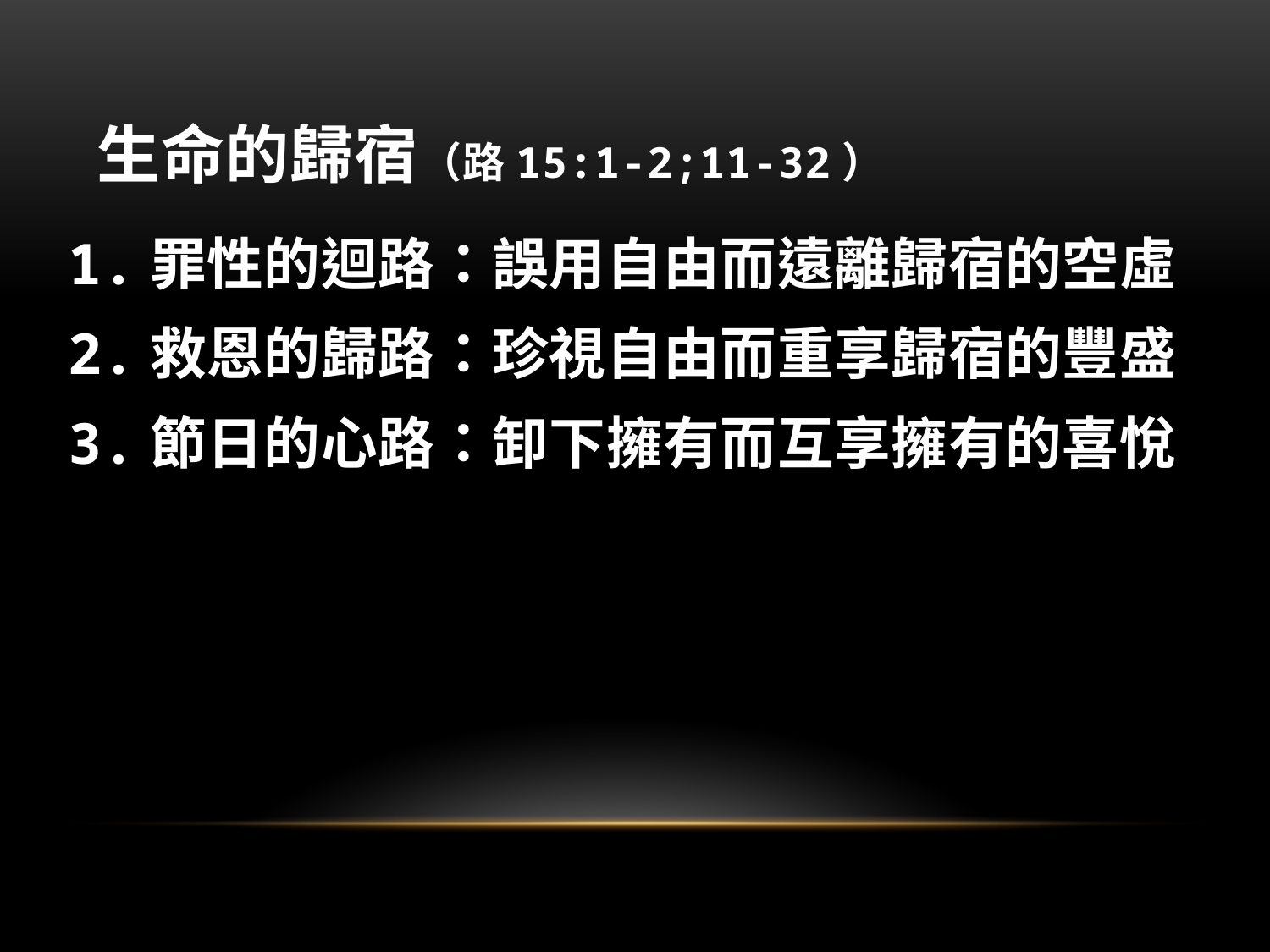

# 生命的歸宿（路15:1-2;11-32）
1.罪性的迴路：誤用自由而遠離歸宿的空虛
2.救恩的歸路：珍視自由而重享歸宿的豐盛
3.節日的心路：卸下擁有而互享擁有的喜悅